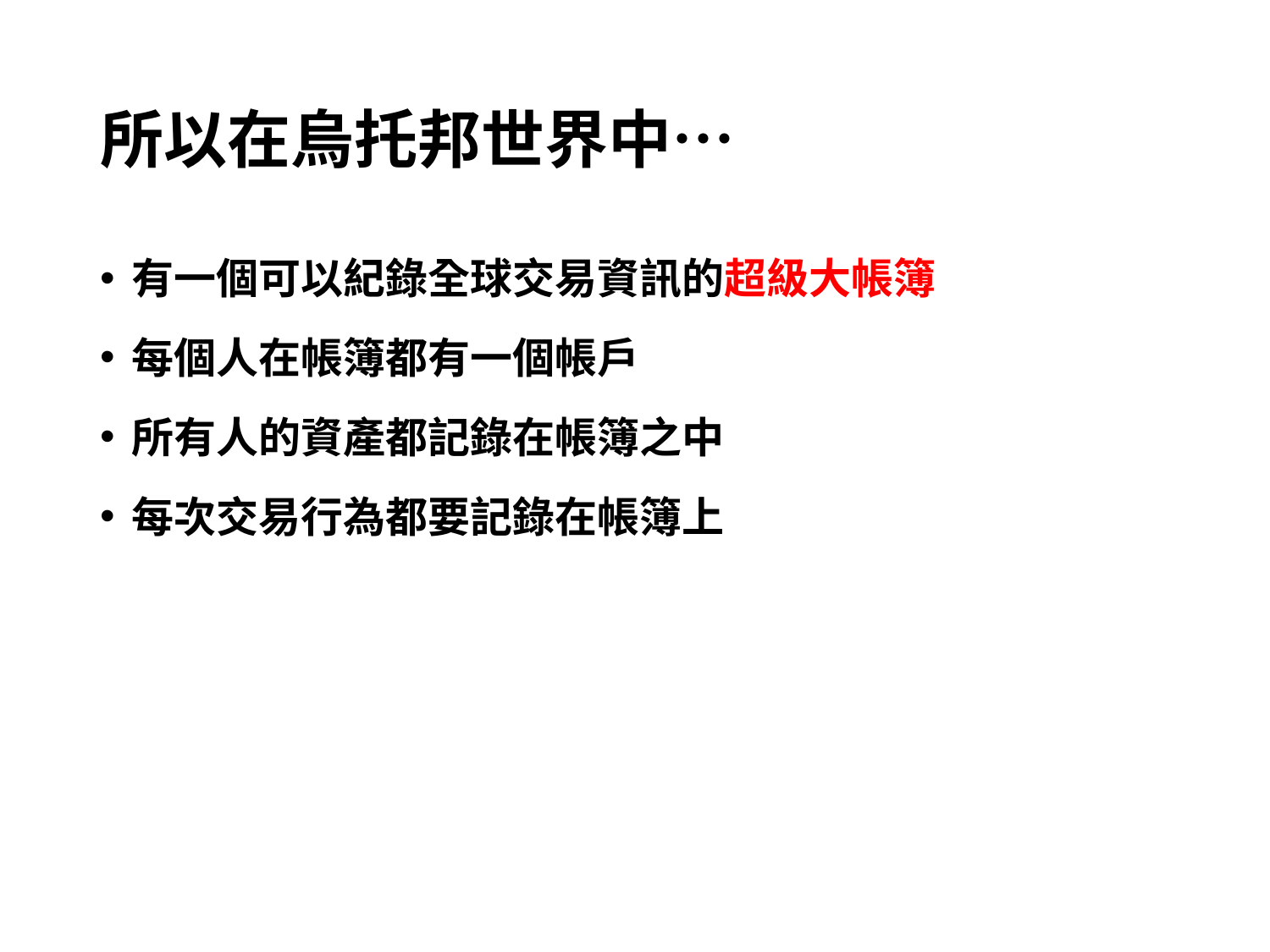

# 所以在烏托邦世界中…
有一個可以紀錄全球交易資訊的超級大帳簿
每個人在帳簿都有一個帳戶
所有人的資產都記錄在帳簿之中
每次交易行為都要記錄在帳簿上